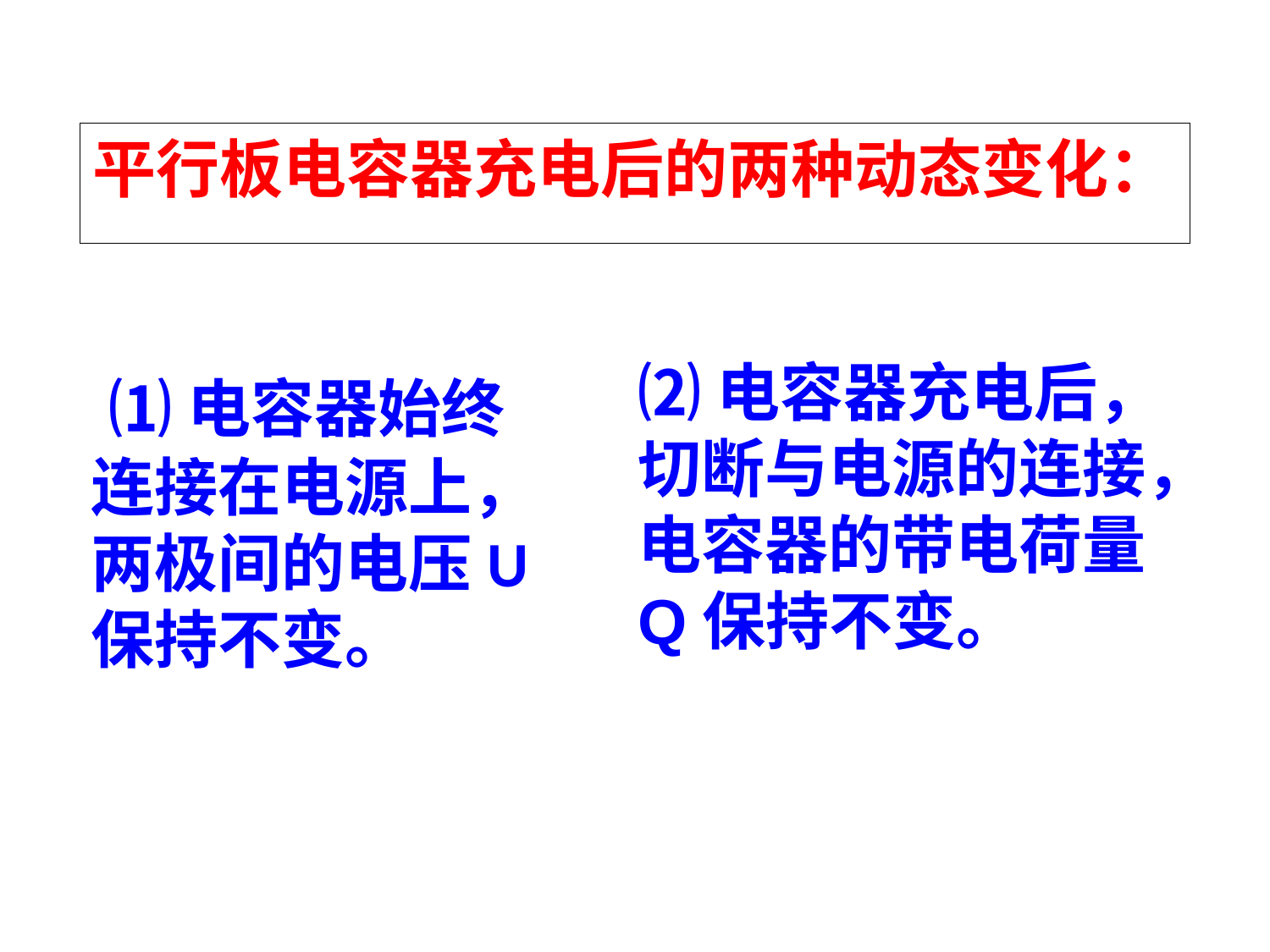

平行板电容器充电后的两种动态变化：
⑵电容器充电后，切断与电源的连接，电容器的带电荷量Q保持不变。
 ⑴电容器始终连接在电源上，两极间的电压U保持不变。